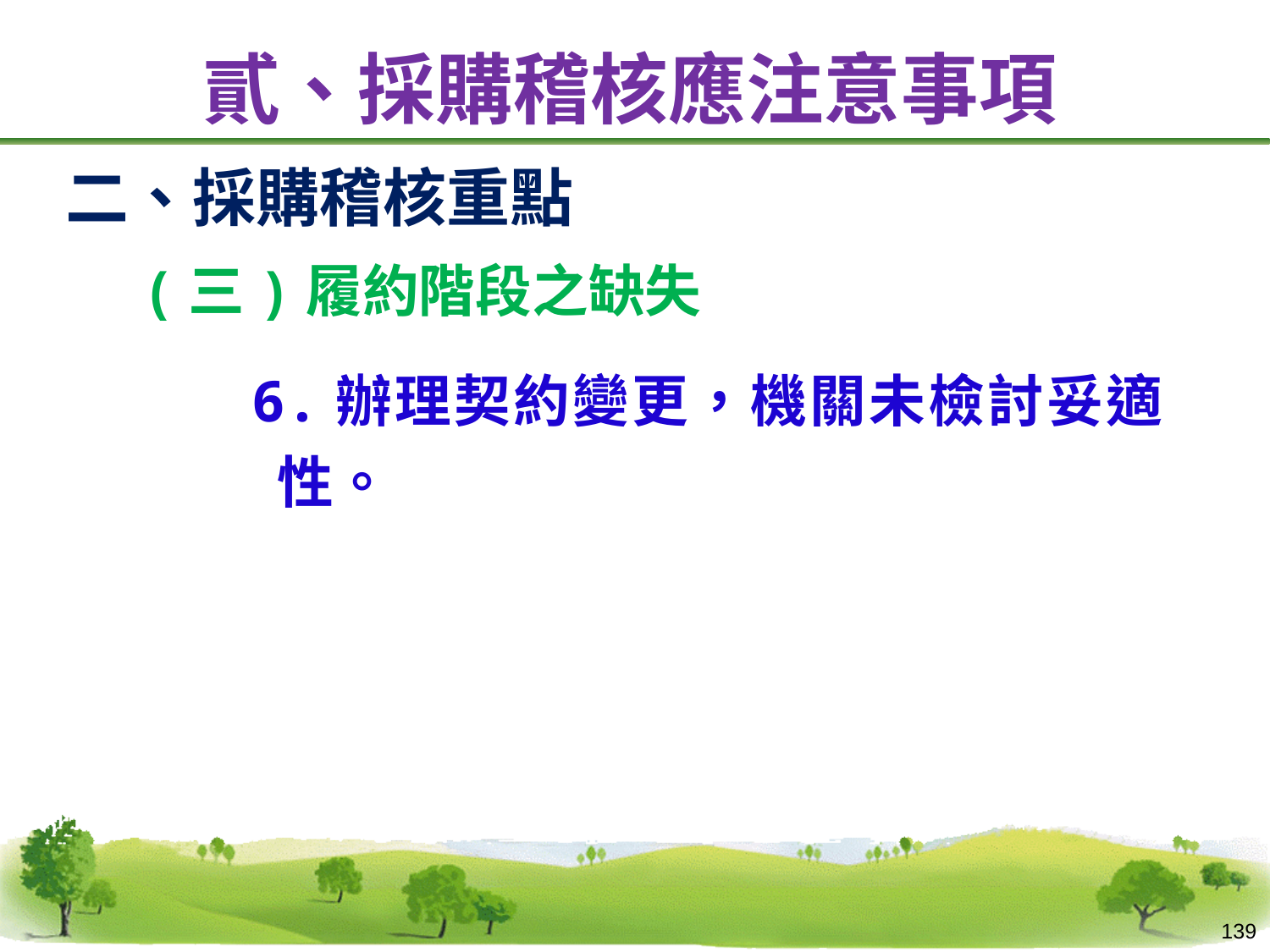

# 貳、採購稽核應注意事項
二、採購稽核重點
(三)履約階段之缺失
   6.辦理契約變更，機關未檢討妥適性。

139